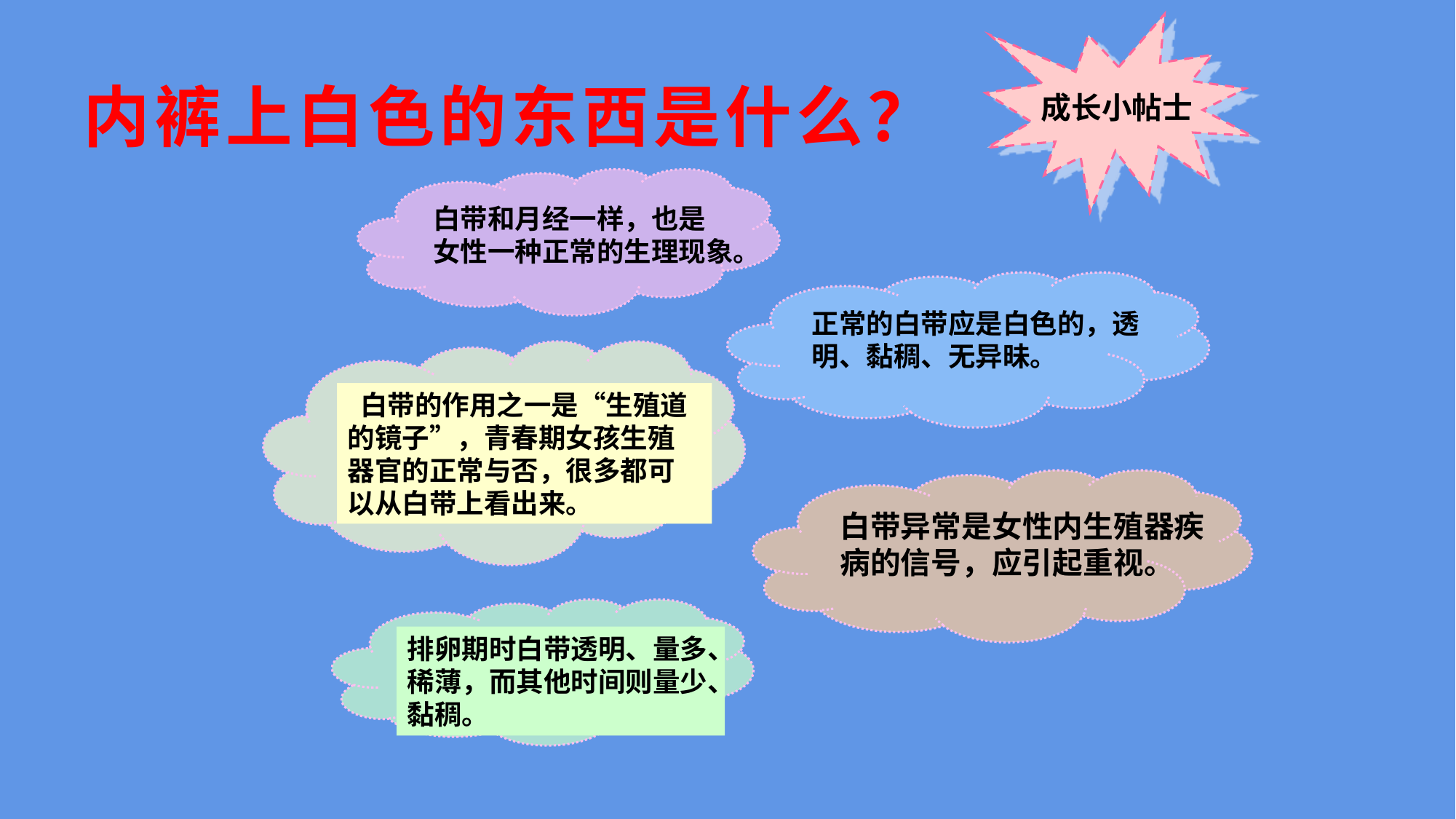

成长小帖士
# 内裤上白色的东西是什么？

白带和月经一样，也是
女性一种正常的生理现象。

正常的白带应是白色的，透明、黏稠、无异昧。

 白带的作用之一是“生殖道的镜子”，青春期女孩生殖器官的正常与否，很多都可以从白带上看出来。

白带异常是女性内生殖器疾病的信号，应引起重视。

排卵期时白带透明、量多、稀薄，而其他时间则量少、黏稠。